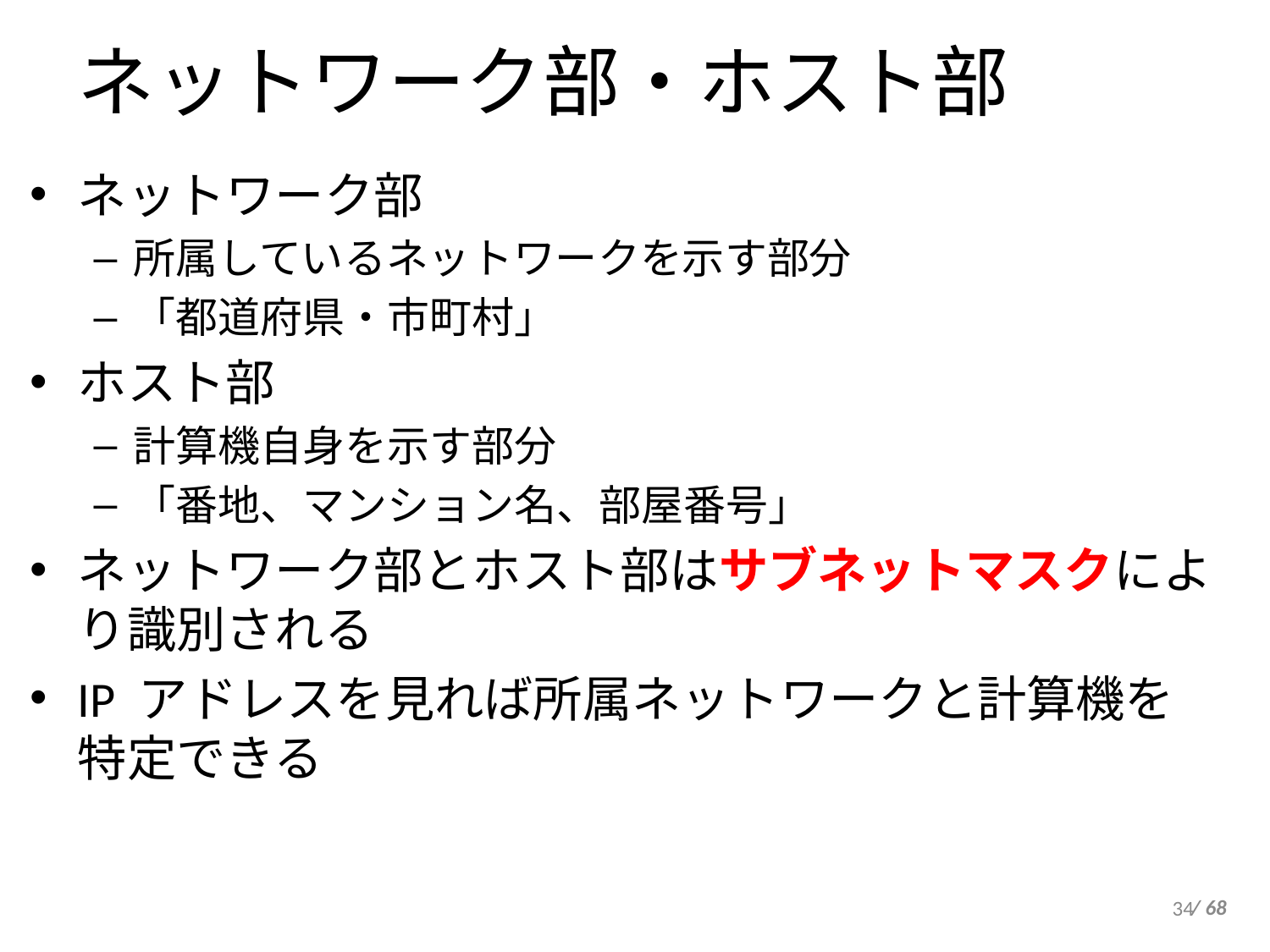

ネットワーク部・ホスト部
ネットワーク部
所属しているネットワークを示す部分
「都道府県・市町村」
ホスト部
計算機自身を示す部分
「番地、マンション名、部屋番号」
ネットワーク部とホスト部はサブネットマスクにより識別される
IP アドレスを見れば所属ネットワークと計算機を特定できる
34